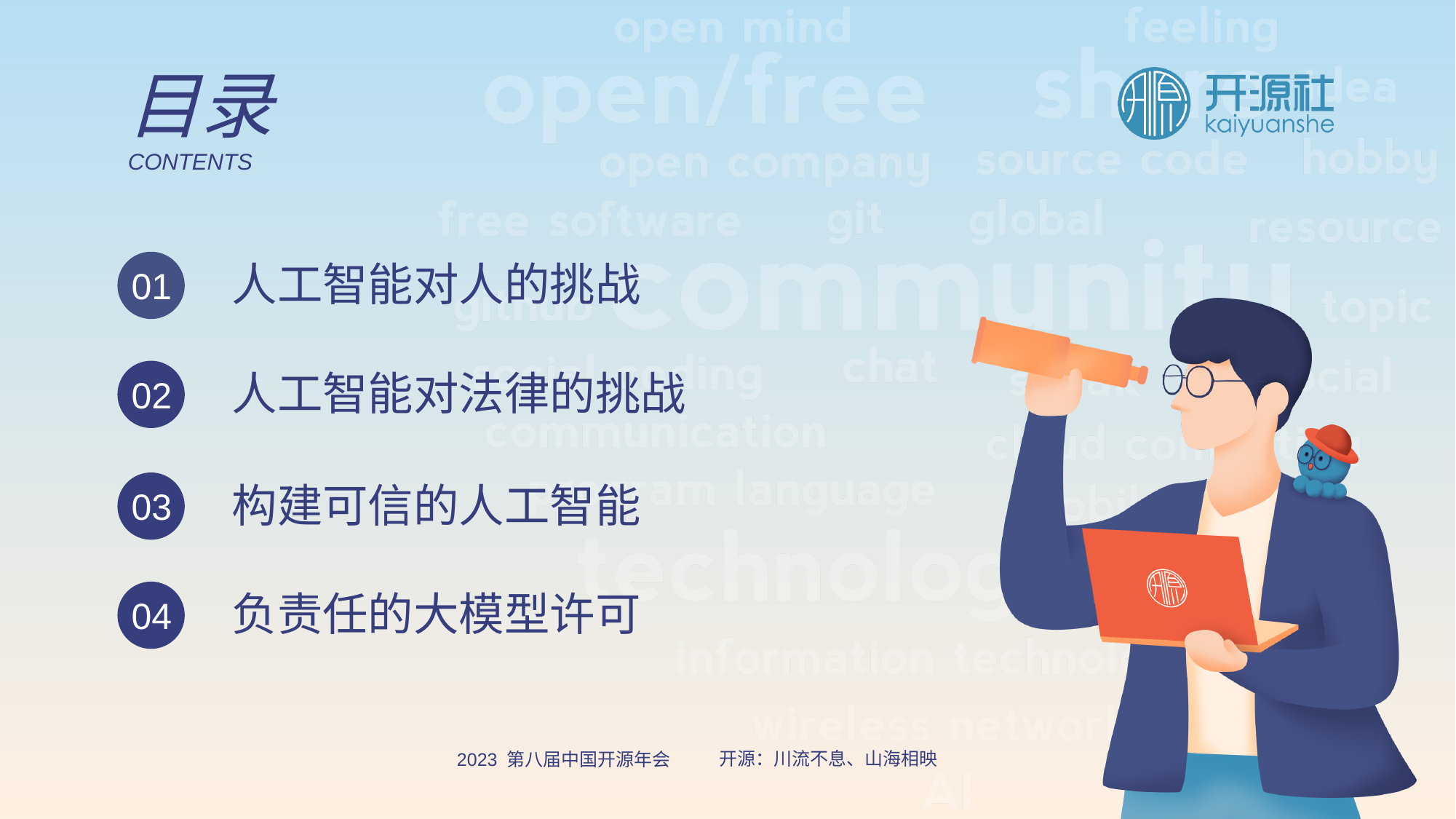

目录
CONTENTS

人工智能对人的挑战
01

人工智能对法律的挑战
02

构建可信的人工智能
03

负责任的大模型许可
04